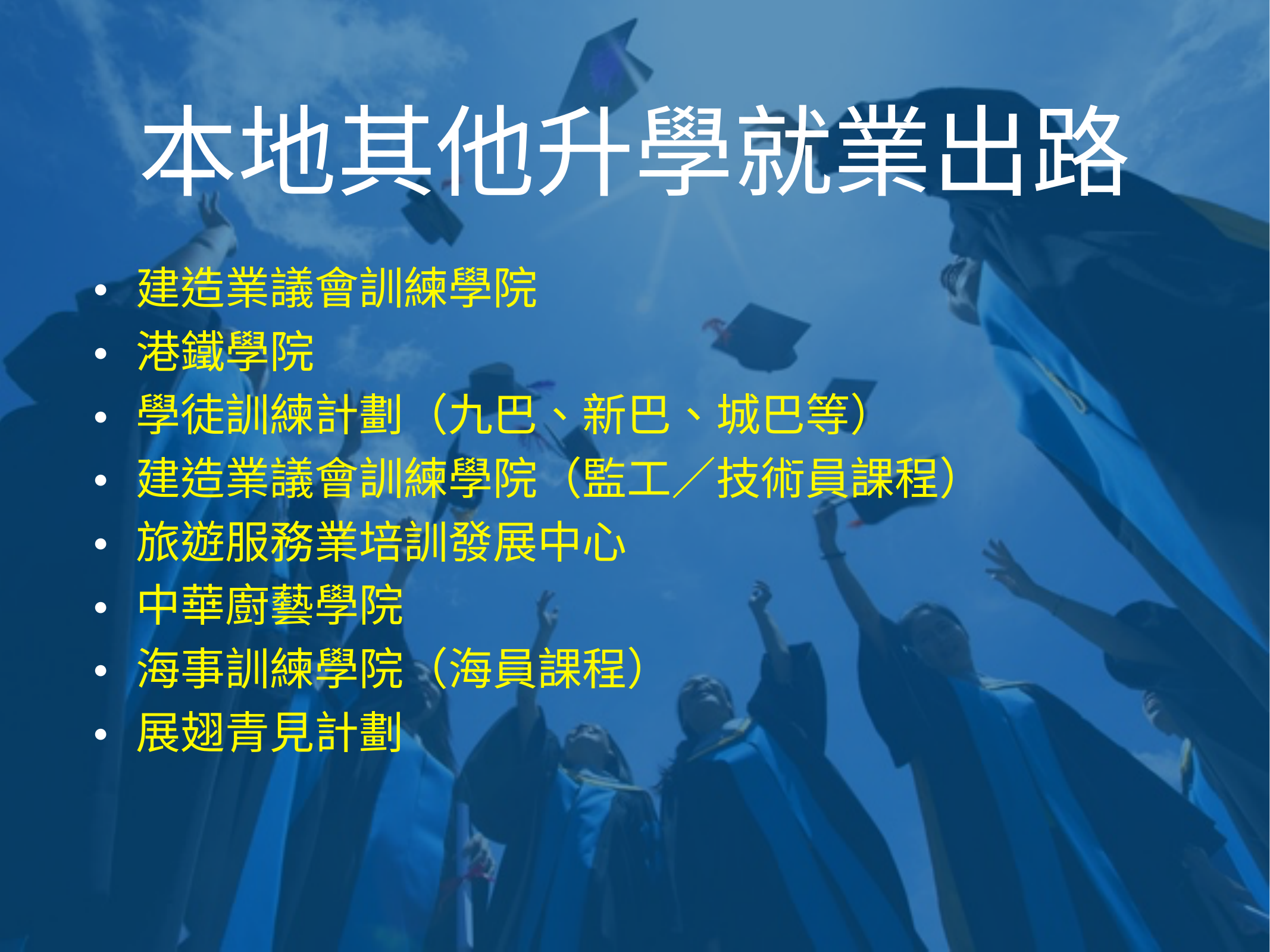

# 本地其他升學就業出路
建造業議會訓練學院
港鐵學院
學徒訓練計劃（九巴、新巴、城巴等）
建造業議會訓練學院（監工／技術員課程）
旅遊服務業培訓發展中心
中華廚藝學院
海事訓練學院（海員課程）
展翅青見計劃